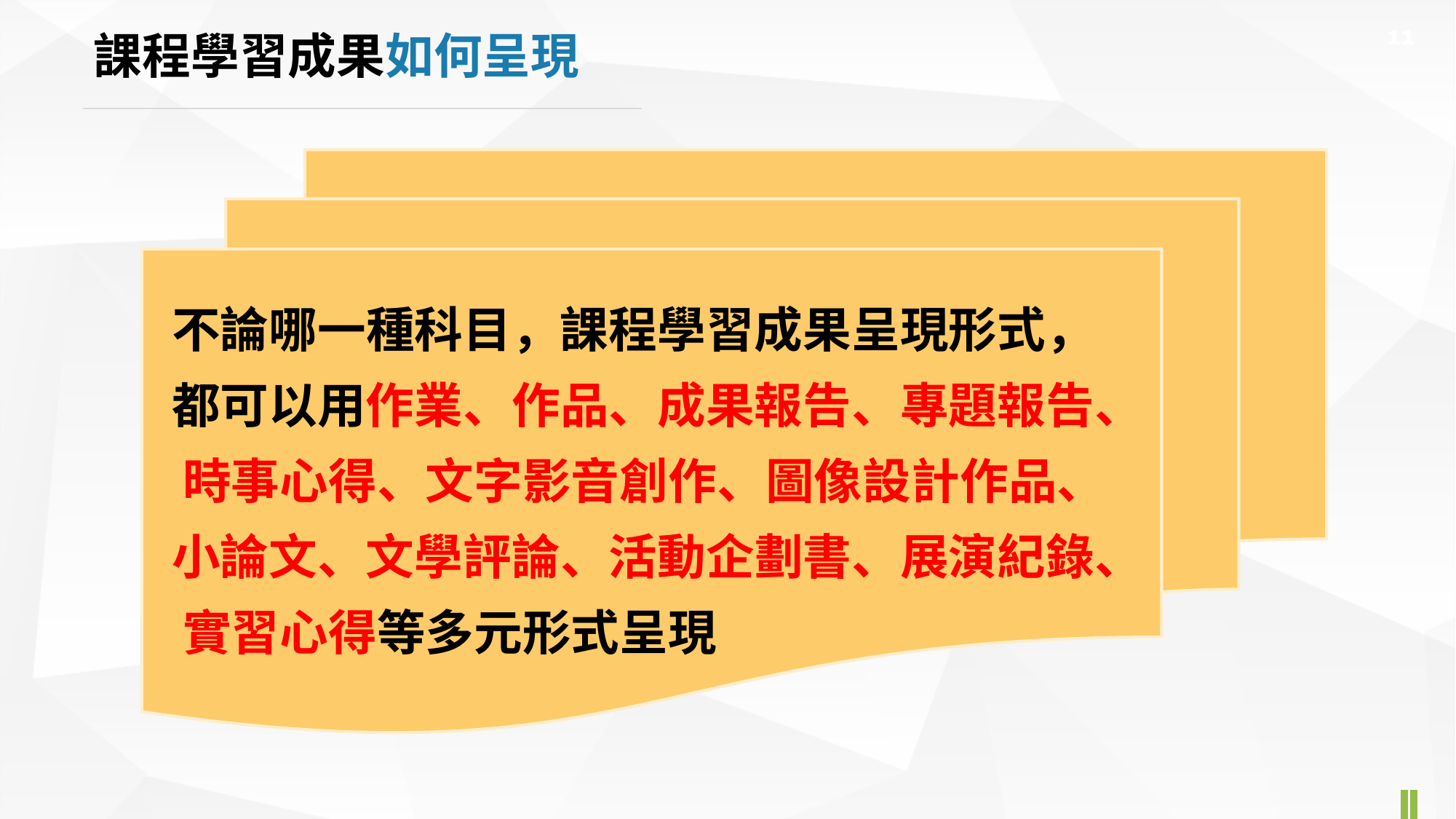

11
# 課程學習成果如何呈現

不論哪一種科目，課程學習成果呈現形式，  都可以用作業、作品、成果報告、專題報告、 時事心得、文字影音創作、圖像設計作品、 小論文、文學評論、活動企劃書、展演紀錄、 實習心得等多元形式呈現